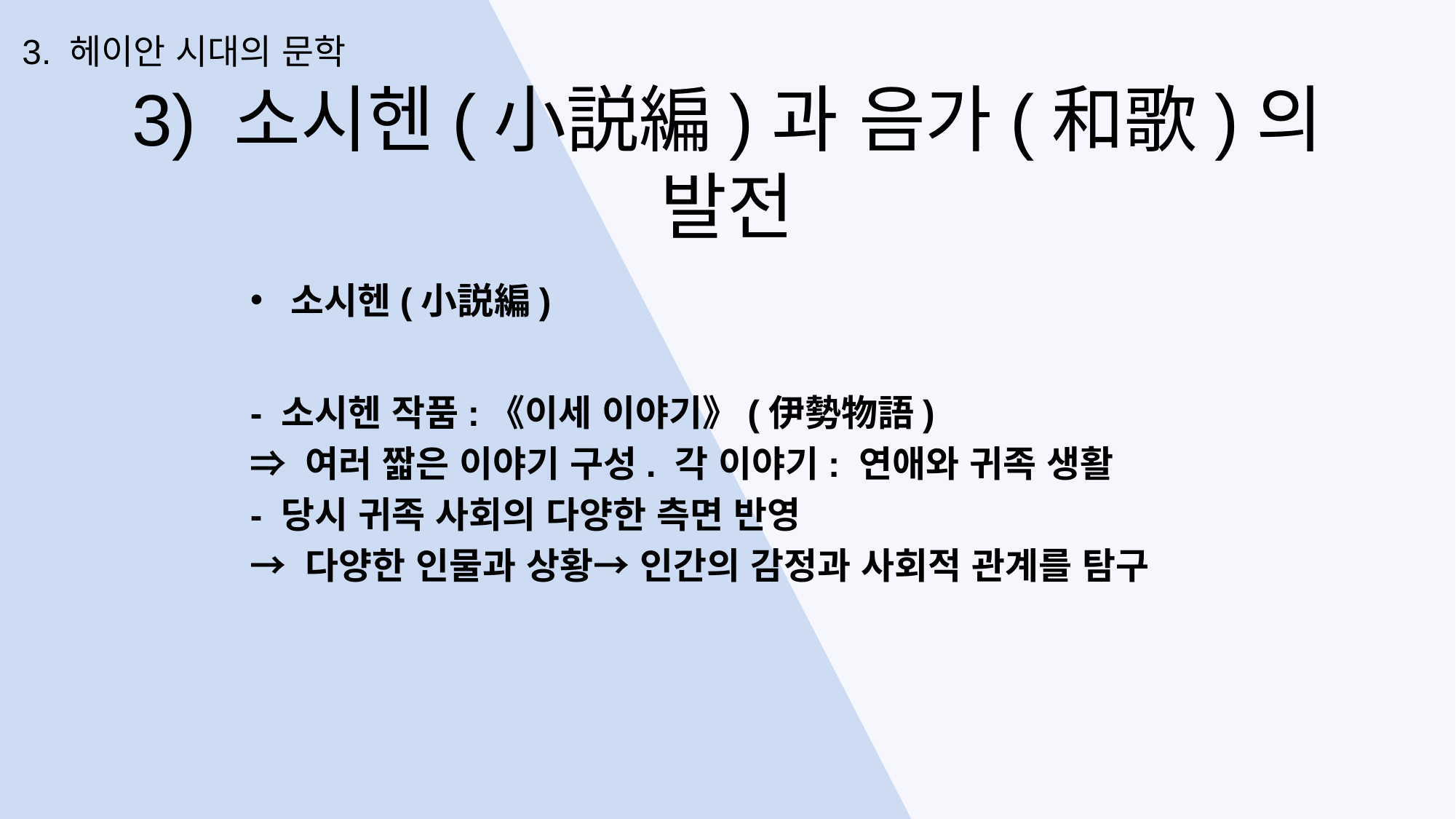

3. 헤이안 시대의 문학
3) 소시헨(小説編)과 음가(和歌)의 발전
소시헨(小説編)

- 소시헨 작품:《이세 이야기》(伊勢物語)
⇒ 여러 짧은 이야기 구성. 각 이야기: 연애와 귀족 생활
- 당시 귀족 사회의 다양한 측면 반영
→ 다양한 인물과 상황→ 인간의 감정과 사회적 관계를 탐구